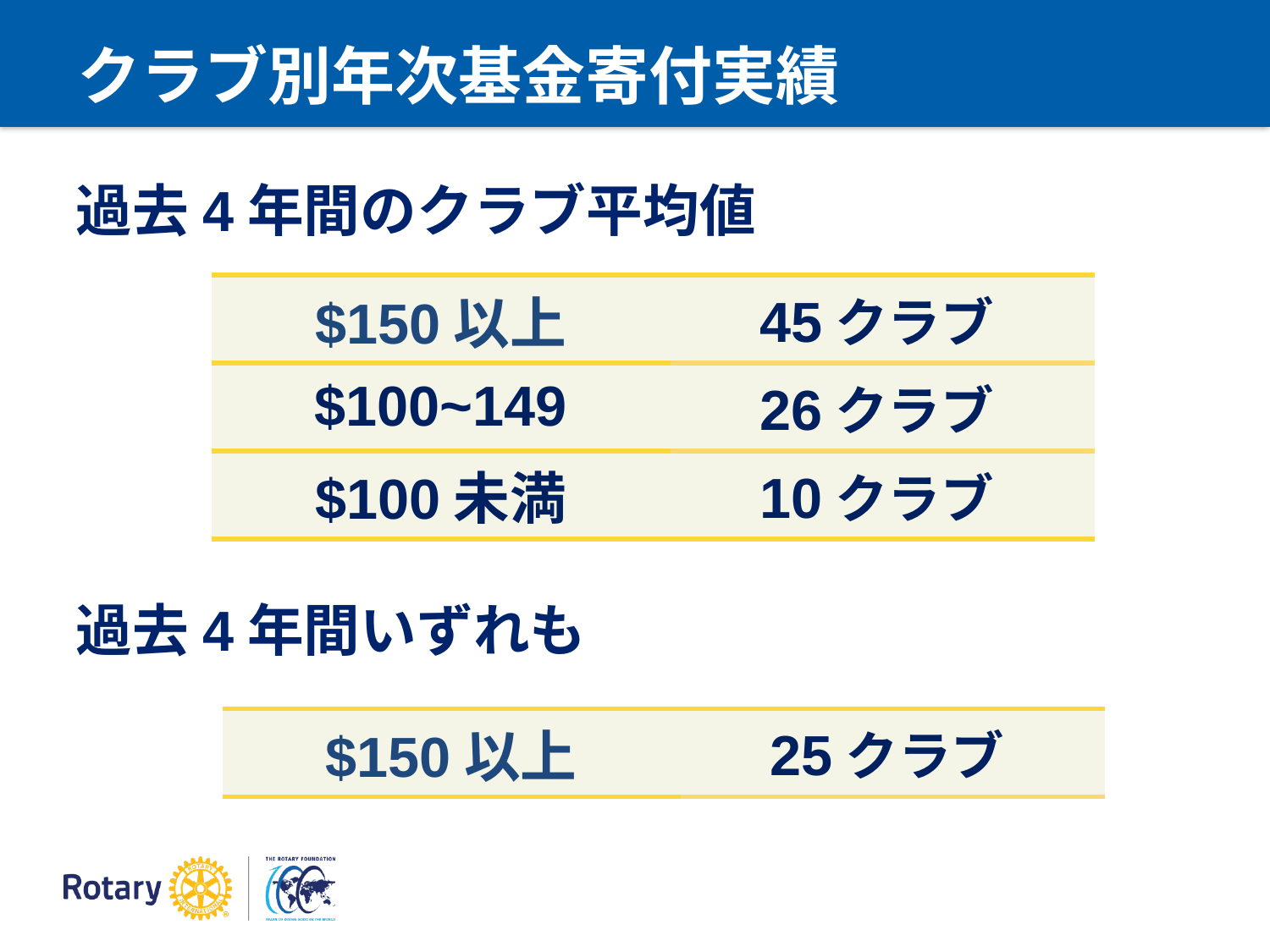

# クラブ別年次基金寄付実績
過去4年間のクラブ平均値
| $150以上 | 45クラブ |
| --- | --- |
| $100~149 | 26クラブ |
| $100未満 | 10クラブ |
過去4年間いずれも
| $150以上 | 25クラブ |
| --- | --- |